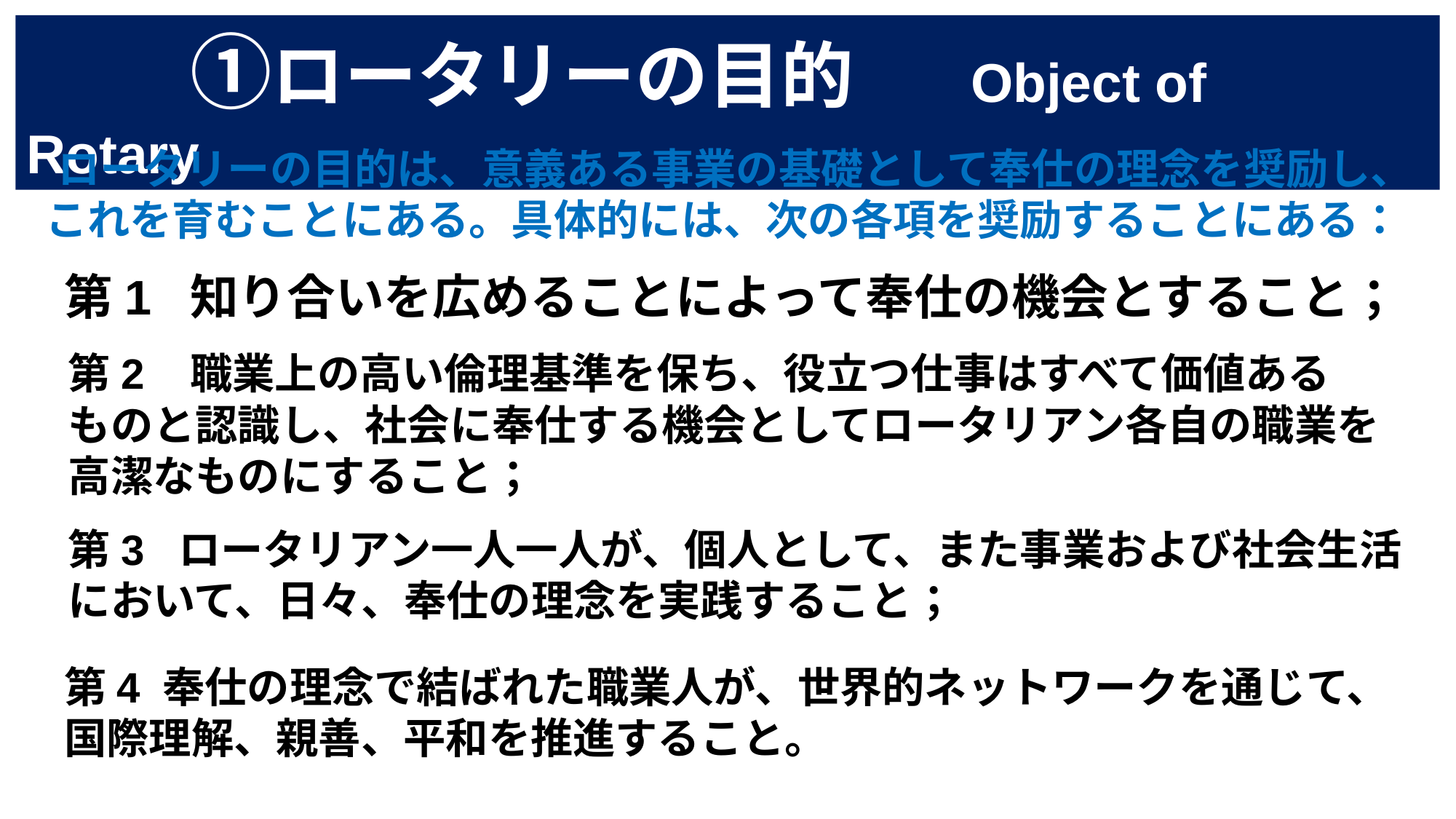

①ロータリーの目的      Object of Rotary
 ロータリーの目的は、意義ある事業の基礎として奉仕の理念を奨励し、これを育むことにある。具体的には、次の各項を奨励することにある：
第1  知り合いを広めることによって奉仕の機会とすること；
第2   職業上の高い倫理基準を保ち、役立つ仕事はすべて価値ある
ものと認識し、社会に奉仕する機会としてロータリアン各自の職業を高潔なものにすること；
第3  ロータリアン一人一人が、個人として、また事業および社会生活において、日々、奉仕の理念を実践すること；
第4 奉仕の理念で結ばれた職業人が、世界的ネットワークを通じて、
国際理解、親善、平和を推進すること。